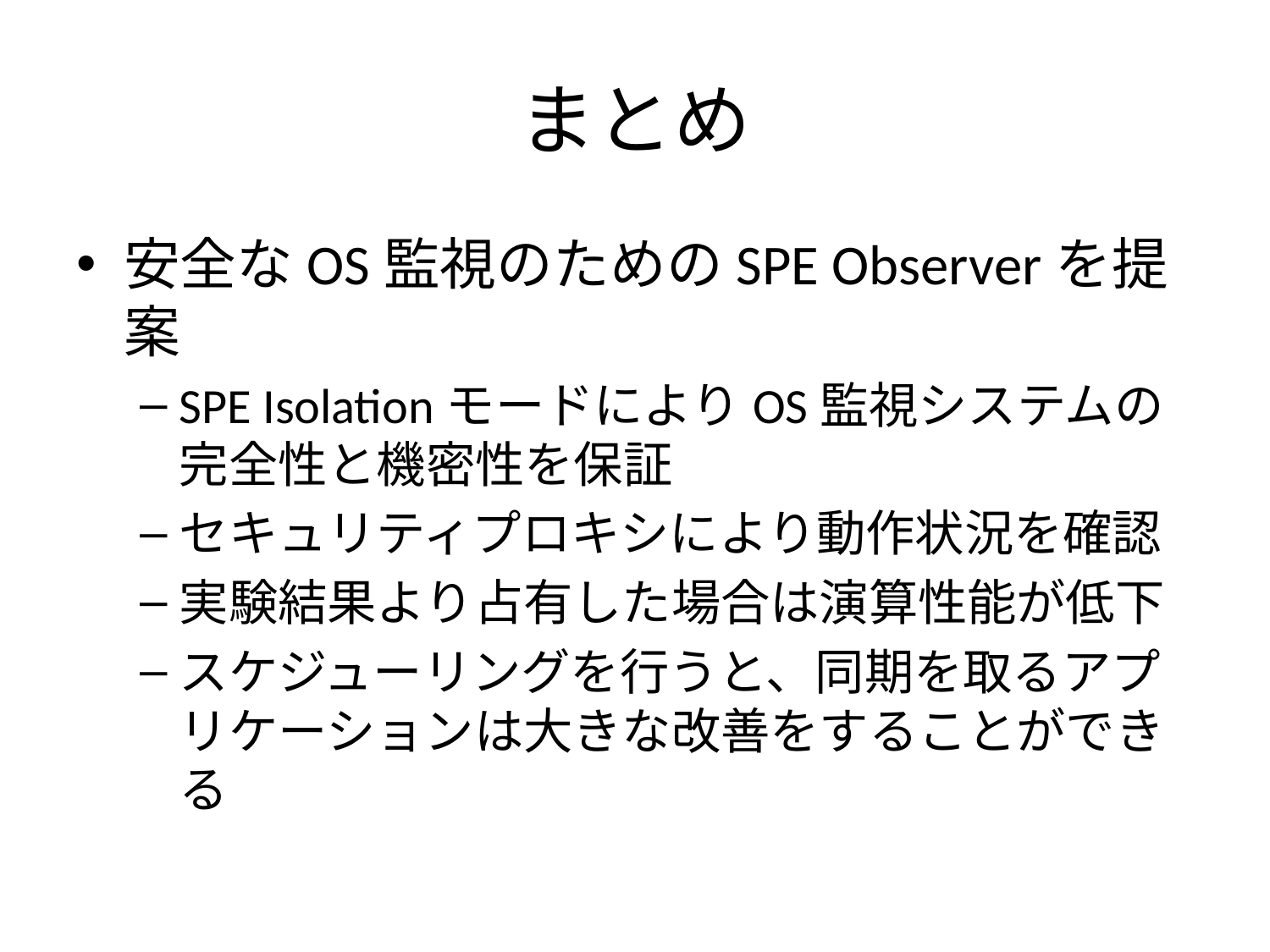

# まとめ
安全なOS監視のためのSPE Observerを提案
SPE IsolationモードによりOS監視システムの
完全性と機密性を保証
セキュリティプロキシにより動作状況を確認
実験結果より占有した場合は演算性能が低下
スケジューリングを行うと、同期を取るアプリケーションは大きな改善をすることができる